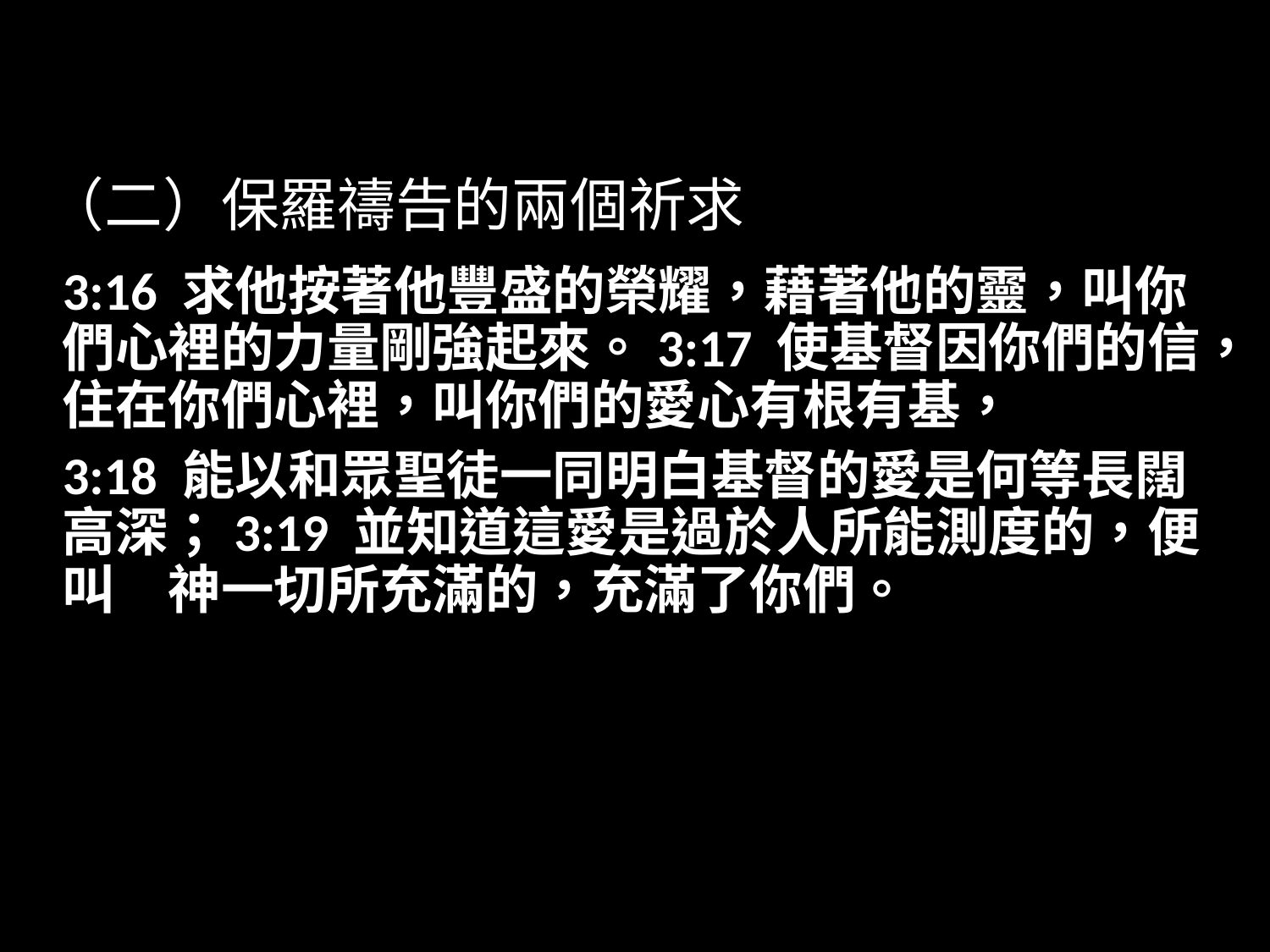

# （二）保羅禱告的兩個祈求
3:16 求他按著他豐盛的榮耀，藉著他的靈，叫你們心裡的力量剛強起來。3:17 使基督因你們的信，住在你們心裡，叫你們的愛心有根有基，
3:18 能以和眾聖徒一同明白基督的愛是何等長闊高深；3:19 並知道這愛是過於人所能測度的，便叫　神一切所充滿的，充滿了你們。